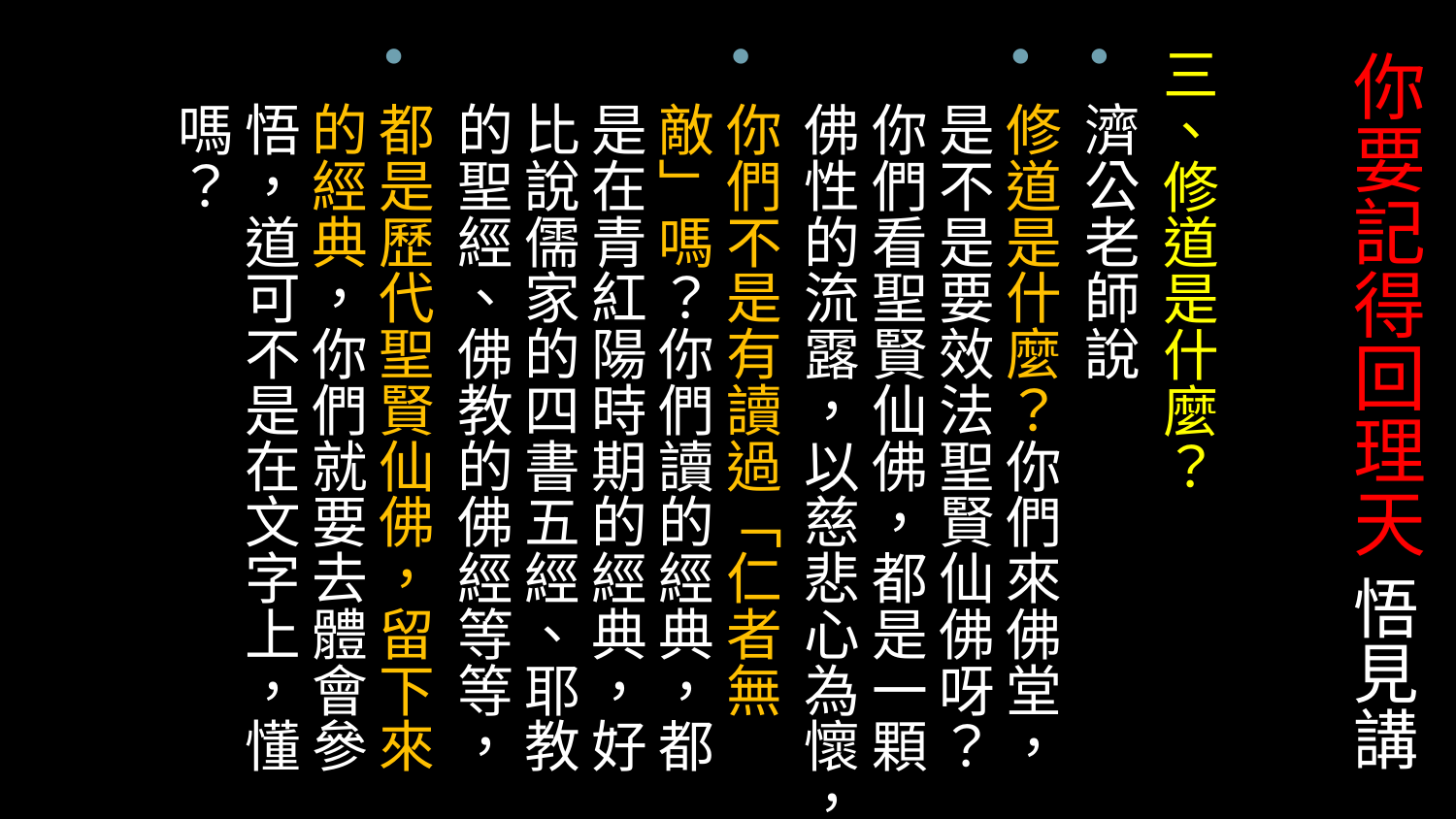

三、修道是什麼？
濟公老師說
修道是什麼？你們來佛堂，是不是要效法聖賢仙佛呀？你們看聖賢仙佛，都是一顆佛性的流露，以慈悲心為懷，
你們不是有讀過「仁者無敵」嗎？你們讀的經典，都是在青紅陽時期的經典，好比說儒家的四書五經、耶教的聖經、佛教的佛經等等，
都是歷代聖賢仙佛，留下來的經典，你們就要去體會參悟，道可不是在文字上，懂嗎？
# 你要記得回理天 悟見講